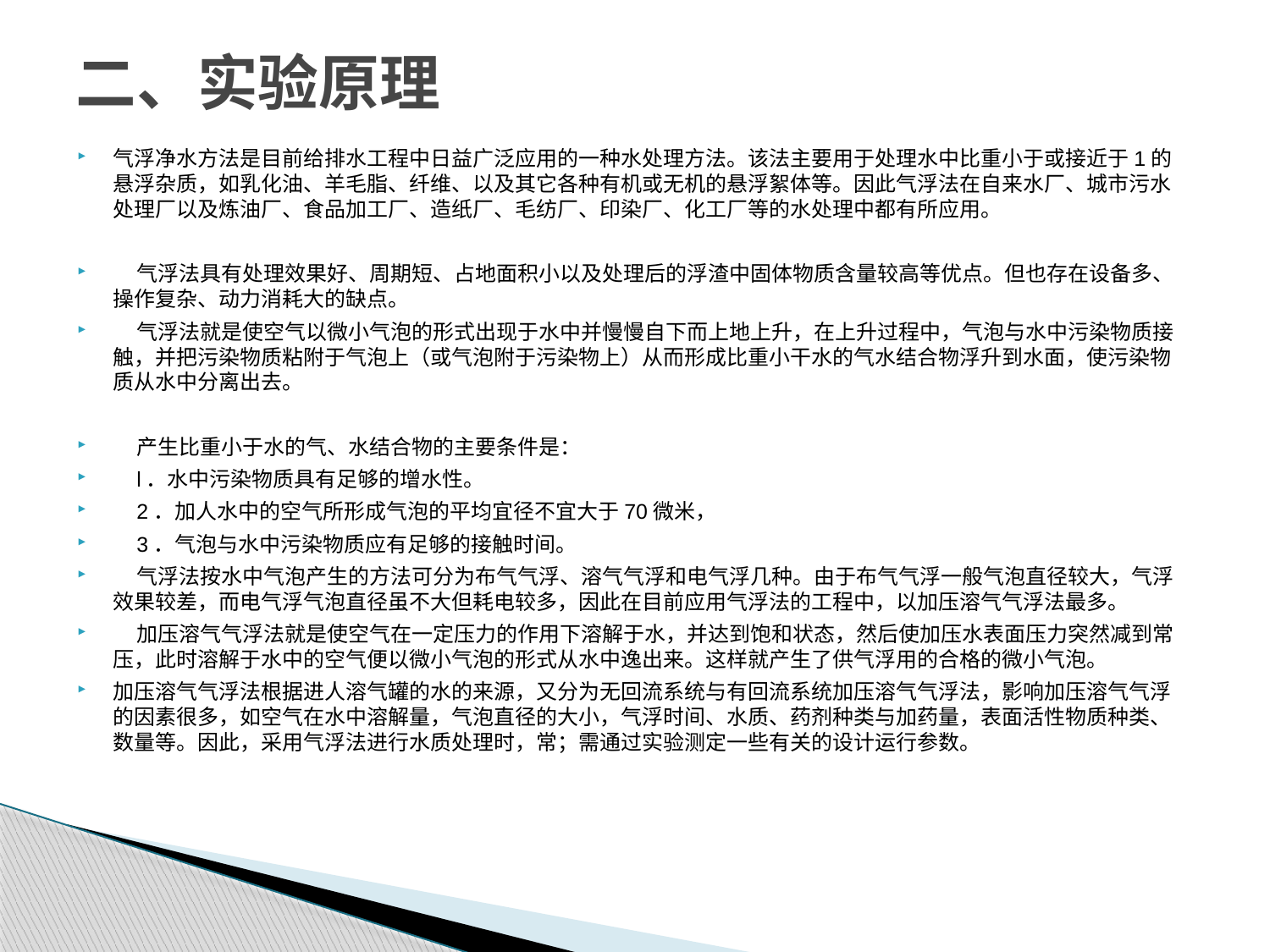

# 二、实验原理
气浮净水方法是目前给排水工程中日益广泛应用的一种水处理方法。该法主要用于处理水中比重小于或接近于1的悬浮杂质，如乳化油、羊毛脂、纤维、以及其它各种有机或无机的悬浮絮体等。因此气浮法在自来水厂、城市污水处理厂以及炼油厂、食品加工厂、造纸厂、毛纺厂、印染厂、化工厂等的水处理中都有所应用。

    气浮法具有处理效果好、周期短、占地面积小以及处理后的浮渣中固体物质含量较高等优点。但也存在设备多、操作复杂、动力消耗大的缺点。
    气浮法就是使空气以微小气泡的形式出现于水中并慢慢自下而上地上升，在上升过程中，气泡与水中污染物质接触，并把污染物质粘附于气泡上（或气泡附于污染物上）从而形成比重小干水的气水结合物浮升到水面，使污染物质从水中分离出去。

    产生比重小于水的气、水结合物的主要条件是：
    l．水中污染物质具有足够的增水性。
    2．加人水中的空气所形成气泡的平均宜径不宜大于70微米，
    3．气泡与水中污染物质应有足够的接触时间。
    气浮法按水中气泡产生的方法可分为布气气浮、溶气气浮和电气浮几种。由于布气气浮一般气泡直径较大，气浮效果较差，而电气浮气泡直径虽不大但耗电较多，因此在目前应用气浮法的工程中，以加压溶气气浮法最多。
    加压溶气气浮法就是使空气在一定压力的作用下溶解于水，并达到饱和状态，然后使加压水表面压力突然减到常压，此时溶解于水中的空气便以微小气泡的形式从水中逸出来。这样就产生了供气浮用的合格的微小气泡。
加压溶气气浮法根据进人溶气罐的水的来源，又分为无回流系统与有回流系统加压溶气气浮法，影响加压溶气气浮的因素很多，如空气在水中溶解量，气泡直径的大小，气浮时间、水质、药剂种类与加药量，表面活性物质种类、数量等。因此，采用气浮法进行水质处理时，常；需通过实验测定一些有关的设计运行参数。